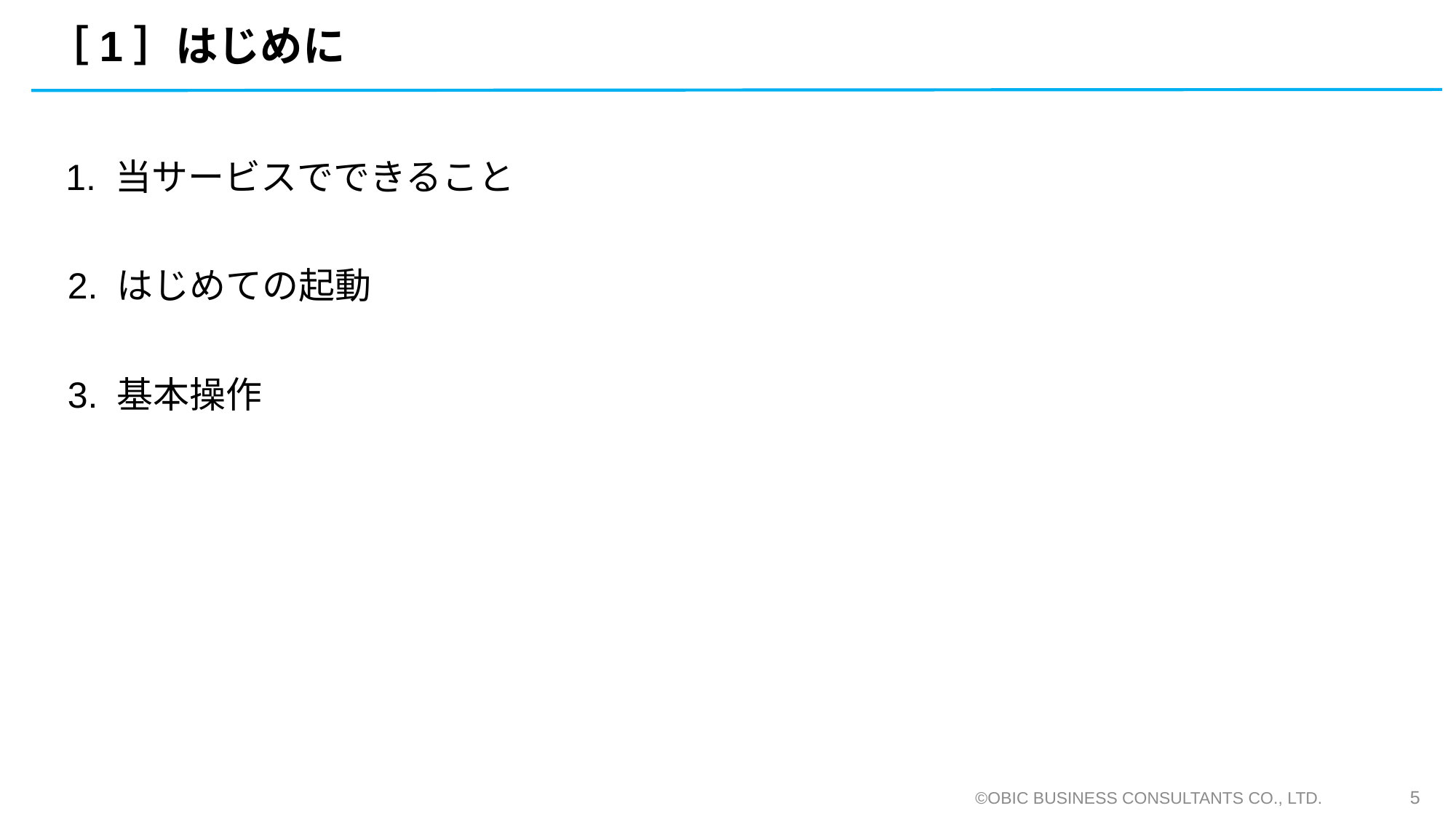

# ［1］はじめに

 1. 当サービスでできること

 2. はじめての起動

 3. 基本操作
©OBIC BUSINESS CONSULTANTS CO., LTD.
5